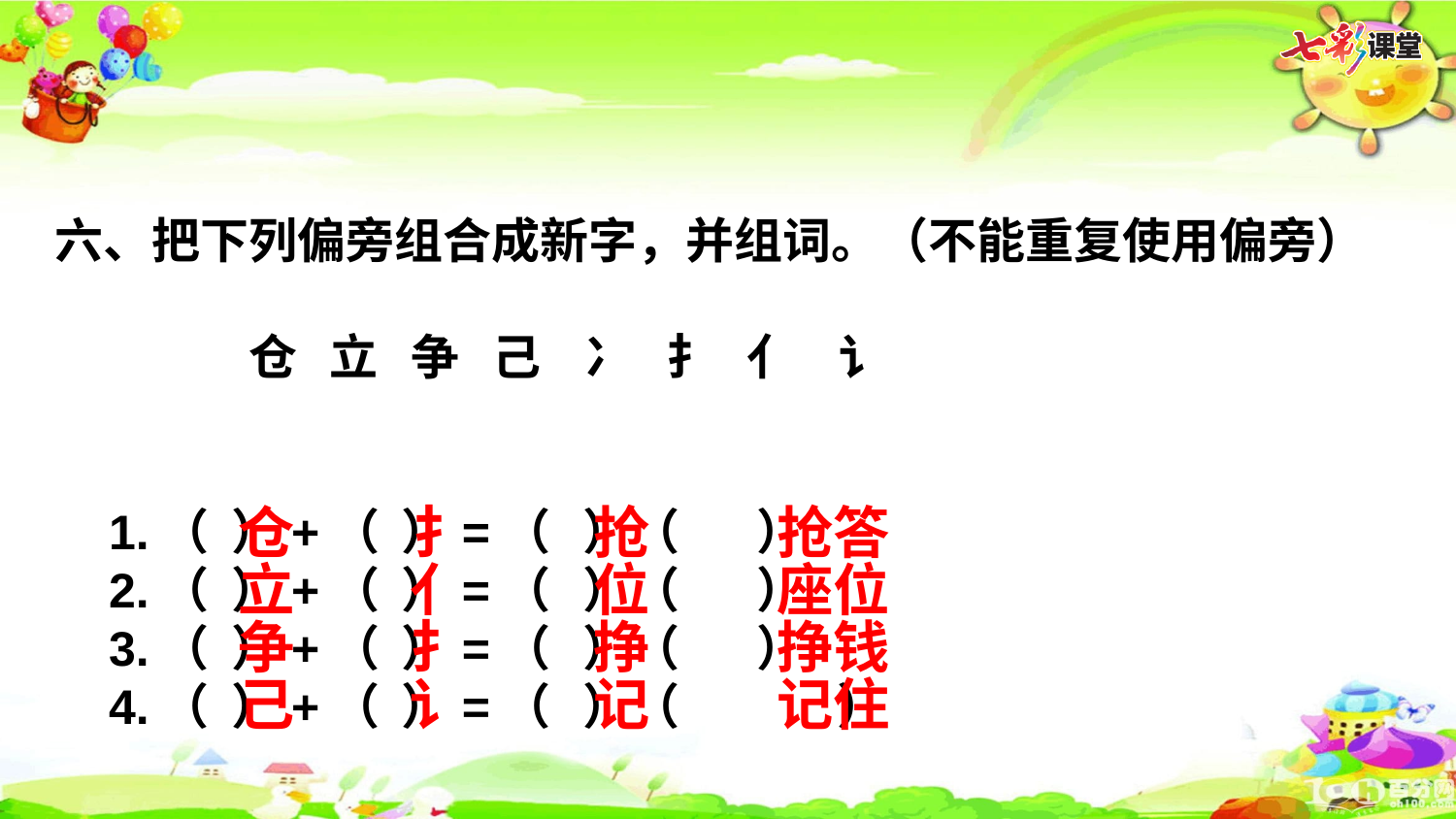

六、把下列偏旁组合成新字，并组词。（不能重复使用偏旁）

　　　　仓   立   争   己    冫   扌   亻    讠

    1.（  ）+（  ）=（   ）（       ）
    2.（  ）+（  ）=（   ）（       ）
    3.（  ）+（  ）=（   ）（       ）
    4.（  ）+（  ）=（   ）（　　　 ）

仓
 扌
抢
抢答
立
亻
位
座位
争
扌
挣
挣钱
己
讠
记
记住